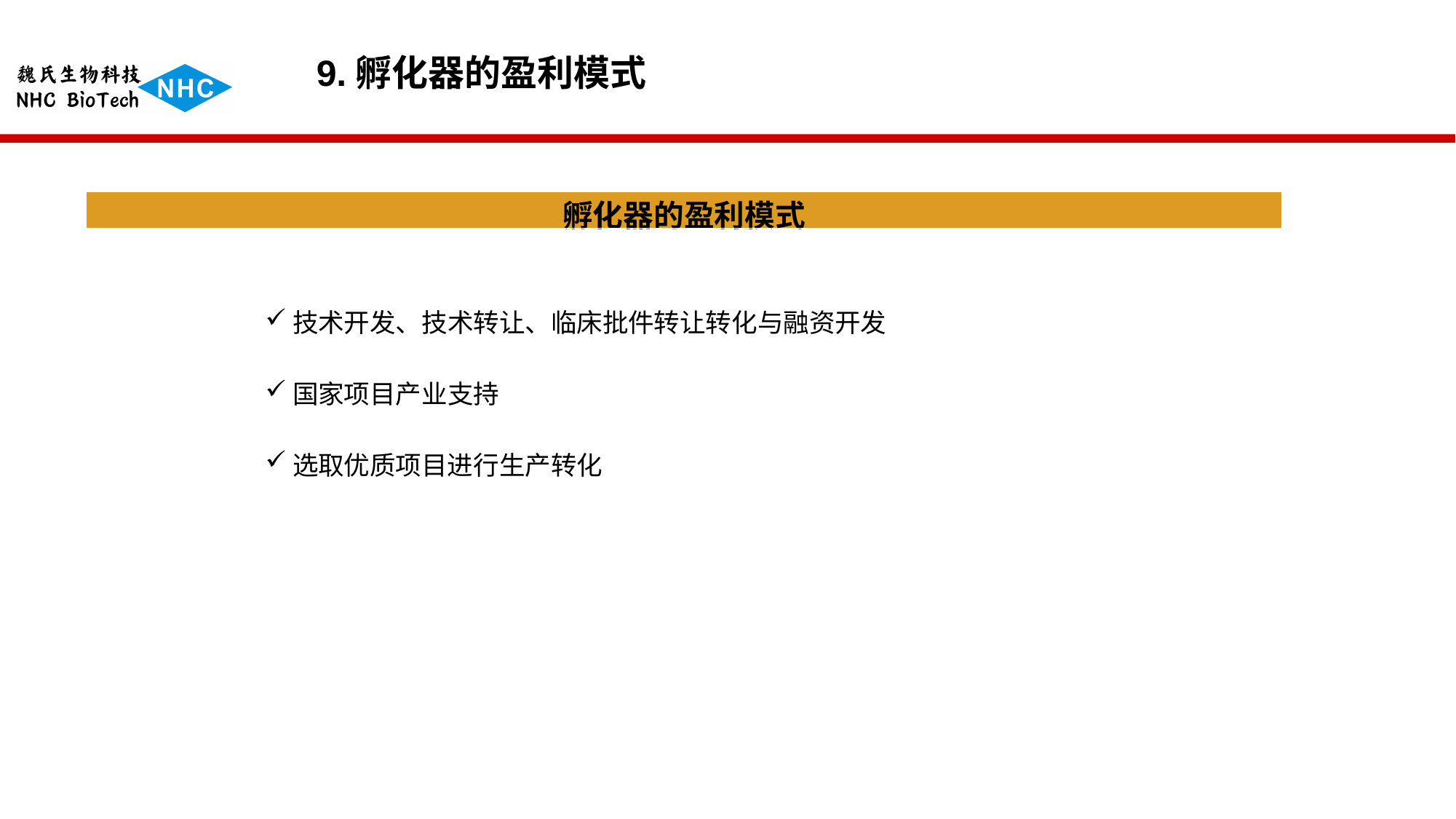

9.孵化器的盈利模式
| 孵化器的盈利模式 |
| --- |
技术开发、技术转让、临床批件转让转化与融资开发

国家项目产业支持

选取优质项目进行生产转化